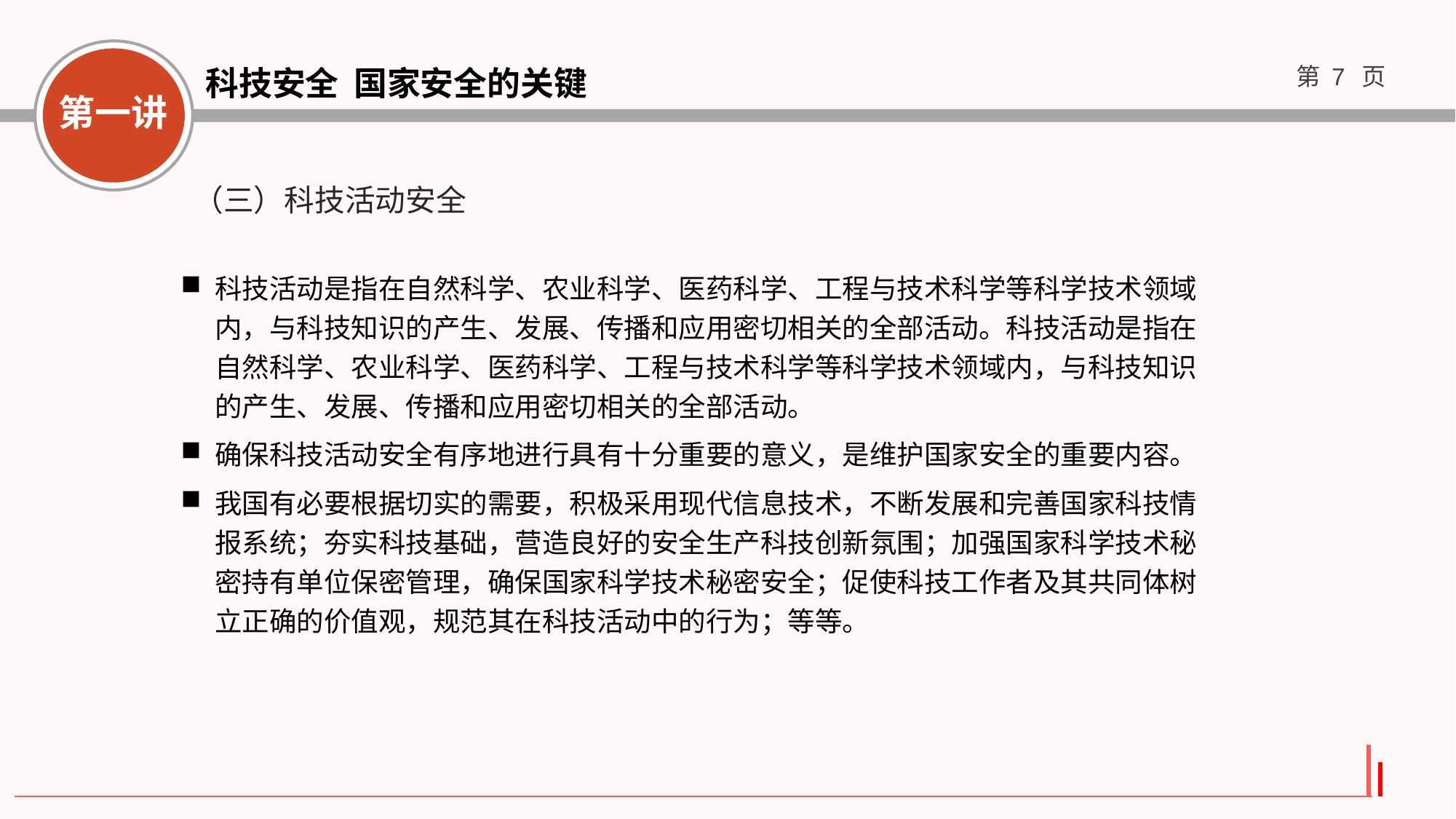

（三）科技活动安全
科技活动是指在自然科学、农业科学、医药科学、工程与技术科学等科学技术领域内，与科技知识的产生、发展、传播和应用密切相关的全部活动。科技活动是指在自然科学、农业科学、医药科学、工程与技术科学等科学技术领域内，与科技知识的产生、发展、传播和应用密切相关的全部活动。
确保科技活动安全有序地进行具有十分重要的意义，是维护国家安全的重要内容。
我国有必要根据切实的需要，积极采用现代信息技术，不断发展和完善国家科技情报系统；夯实科技基础，营造良好的安全生产科技创新氛围；加强国家科学技术秘密持有单位保密管理，确保国家科学技术秘密安全；促使科技工作者及其共同体树立正确的价值观，规范其在科技活动中的行为；等等。